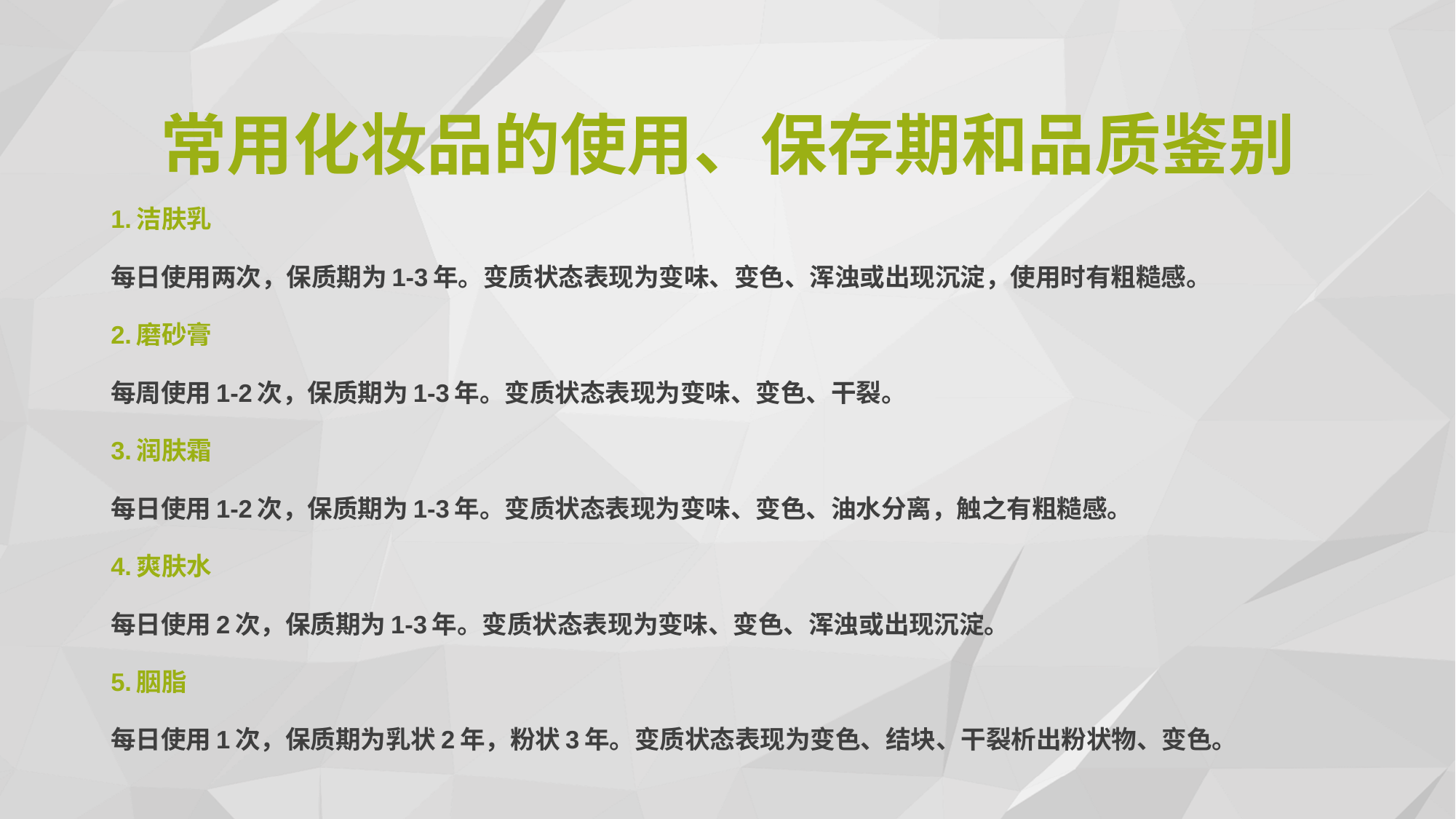

常用化妆品的使用、保存期和品质鉴别
1.洁肤乳
每日使用两次，保质期为1-3年。变质状态表现为变味、变色、浑浊或出现沉淀，使用时有粗糙感。
2.磨砂膏
每周使用1-2次，保质期为1-3年。变质状态表现为变味、变色、干裂。
3.润肤霜
每日使用1-2次，保质期为1-3年。变质状态表现为变味、变色、油水分离，触之有粗糙感。
4.爽肤水
每日使用2次，保质期为1-3年。变质状态表现为变味、变色、浑浊或出现沉淀。
5.胭脂
每日使用1次，保质期为乳状2年，粉状3年。变质状态表现为变色、结块、干裂析出粉状物、变色。